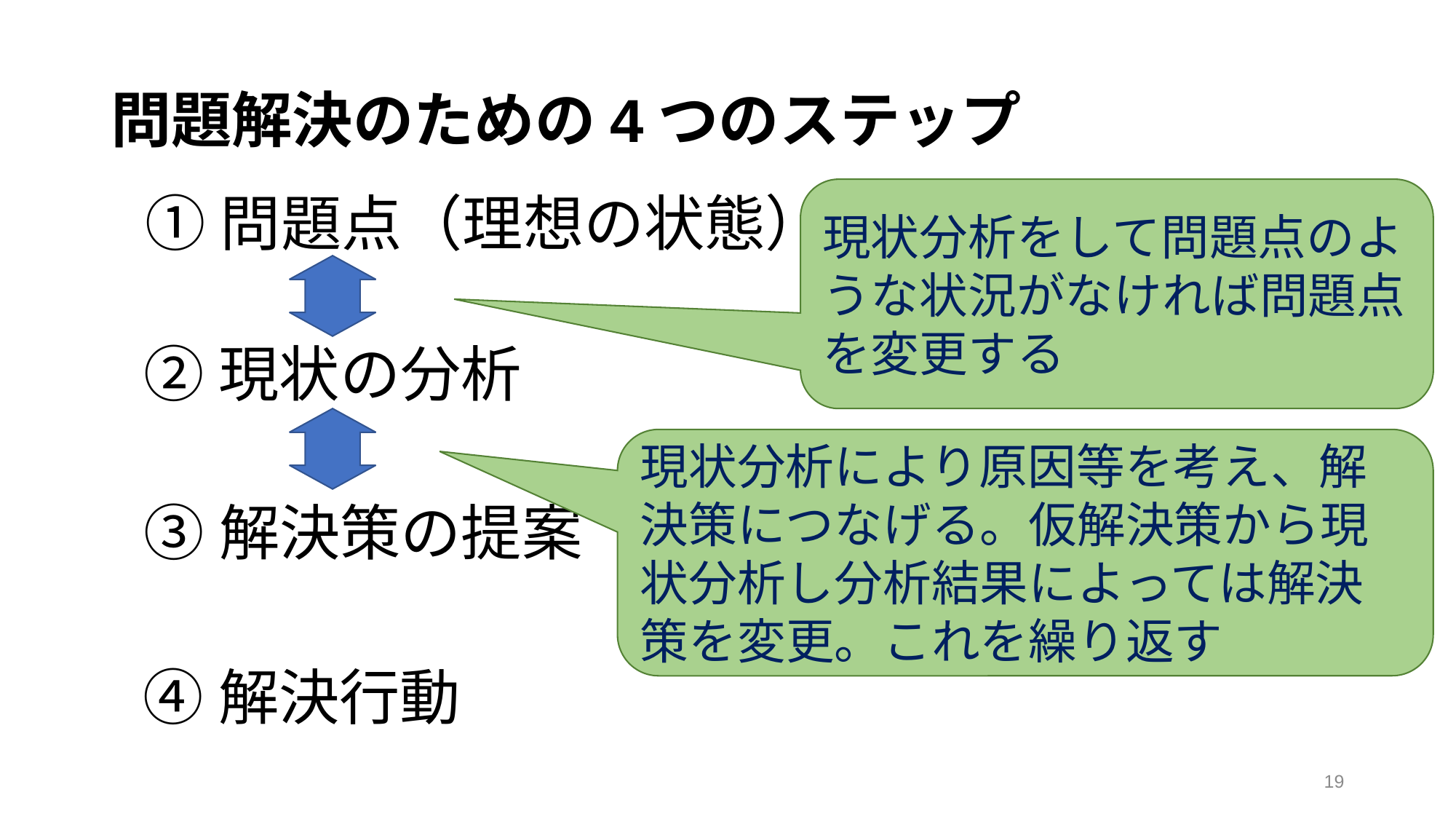

# 問題解決のための4つのステップ
現状分析をして問題点のような状況がなければ問題点を変更する
①問題点（理想の状態）

②現状の分析

現状分析により原因等を考え、解決策につなげる。仮解決策から現状分析し分析結果によっては解決策を変更。これを繰り返す
③解決策の提案
④解決行動
19